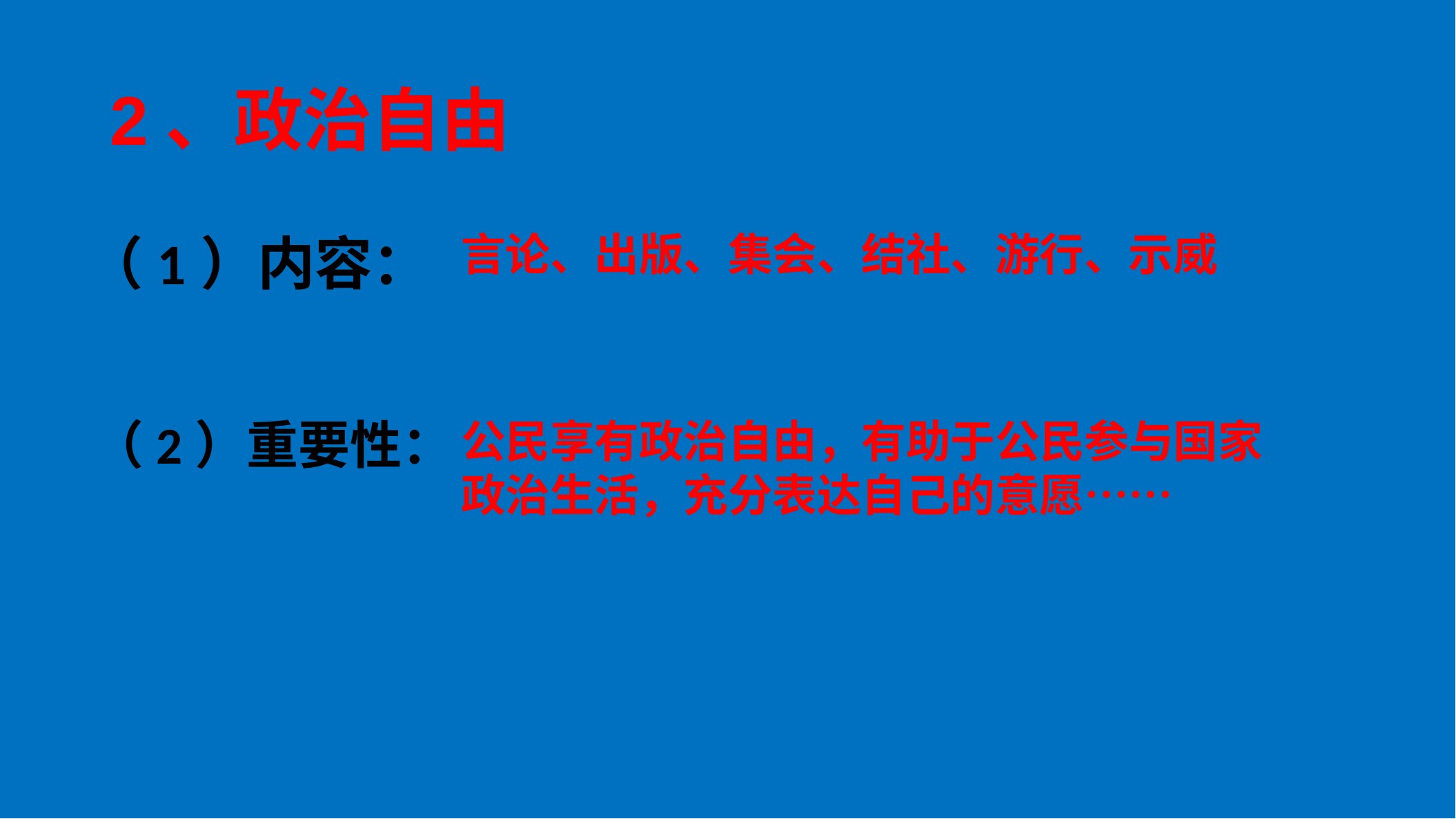

# 2、政治自由
言论、出版、集会、结社、游行、示威
（1）内容：
（2）重要性：
公民享有政治自由，有助于公民参与国家政治生活，充分表达自己的意愿……